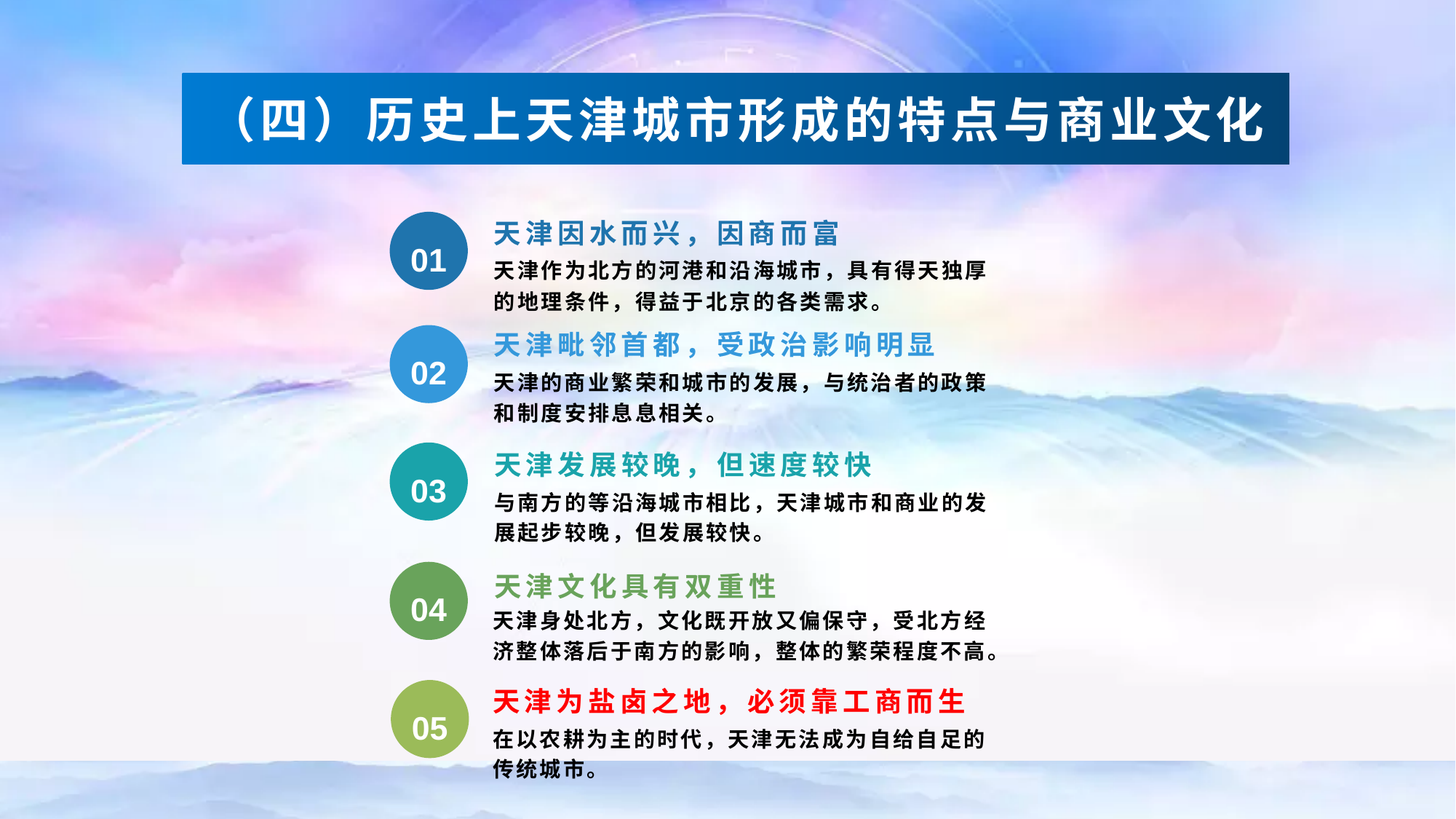

（四）历史上天津城市形成的特点与商业文化
天津因水而兴，因商而富
01
天津作为北方的河港和沿海城市，具有得天独厚的地理条件，得益于北京的各类需求。
天津毗邻首都，受政治影响明显
02
天津的商业繁荣和城市的发展，与统治者的政策和制度安排息息相关。
天津发展较晚，但速度较快
03
与南方的等沿海城市相比，天津城市和商业的发展起步较晚，但发展较快。
天津文化具有双重性
04
天津身处北方，文化既开放又偏保守，受北方经济整体落后于南方的影响，整体的繁荣程度不高。
天津为盐卤之地，必须靠工商而生
05
在以农耕为主的时代，天津无法成为自给自足的传统城市。
27